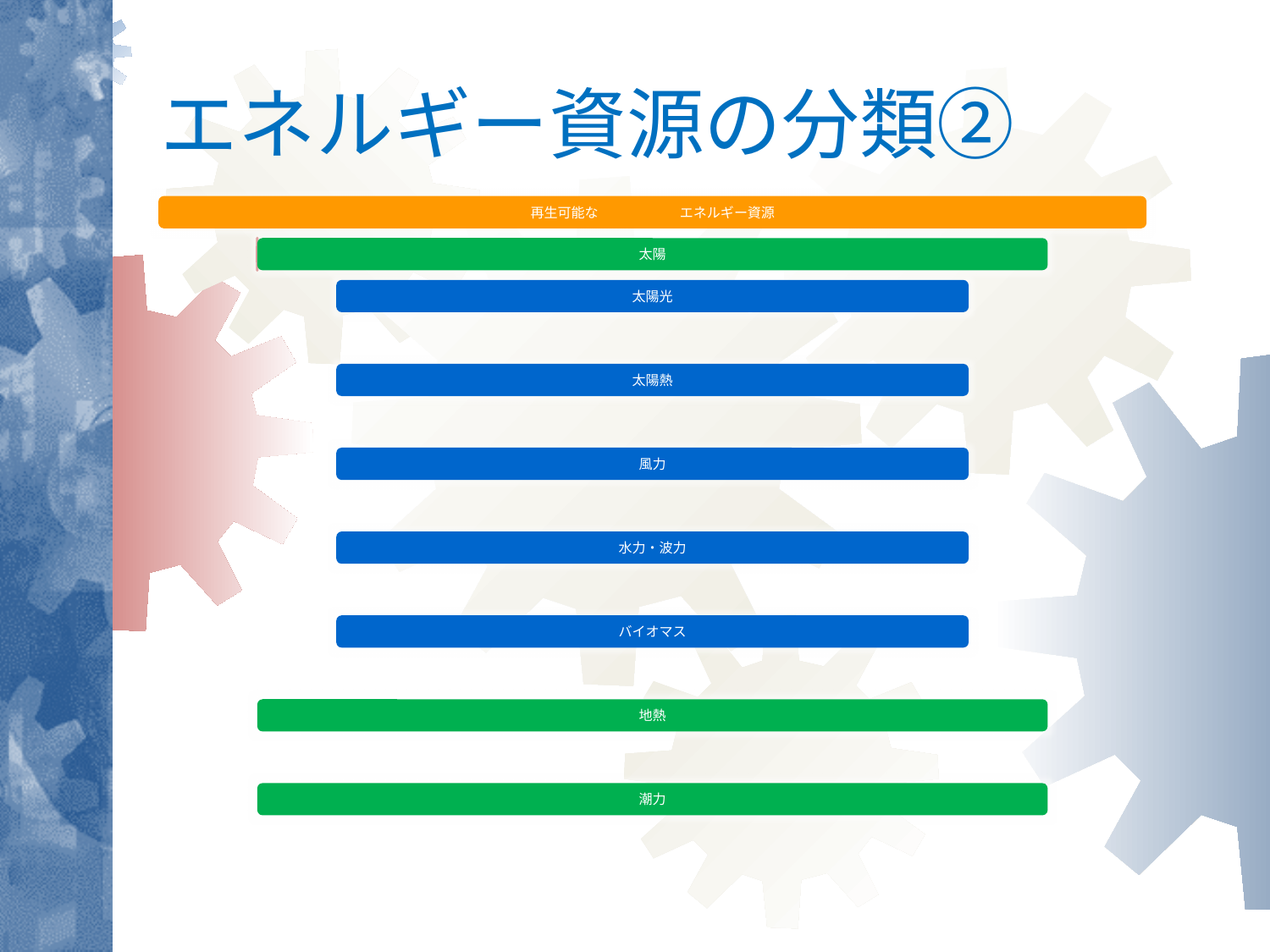

# エネルギー資源の分類②
再生可能な　　　　　　エネルギー資源
太陽
地熱
潮力
太陽光
太陽熱
風力
水力・波力
バイオマス